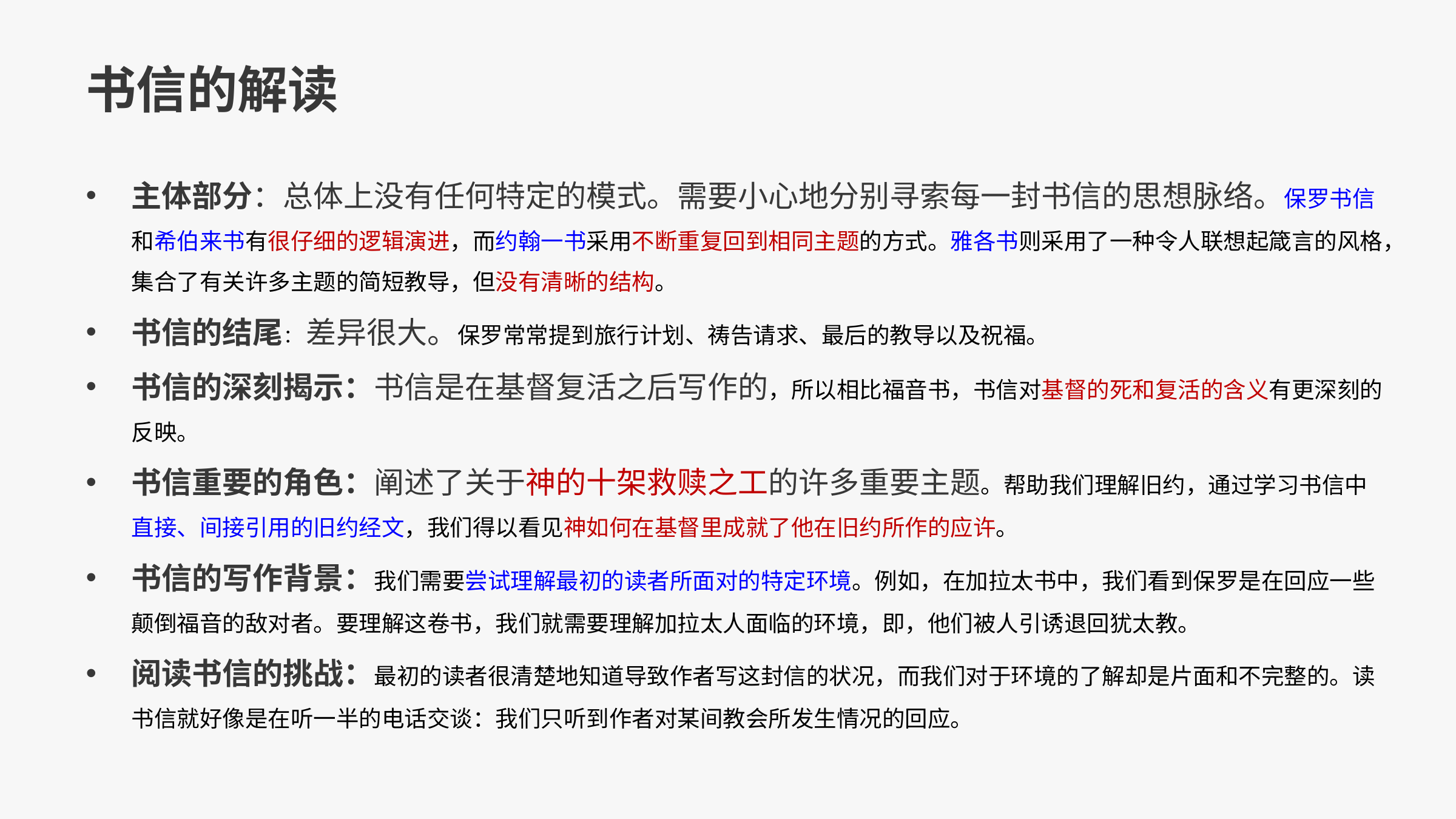

书信的解读
主体部分：总体上没有任何特定的模式。需要小心地分别寻索每一封书信的思想脉络。保罗书信和希伯来书有很仔细的逻辑演进，而约翰一书采用不断重复回到相同主题的方式。雅各书则采用了一种令人联想起箴言的风格，集合了有关许多主题的简短教导，但没有清晰的结构。
书信的结尾：差异很大。保罗常常提到旅行计划、祷告请求、最后的教导以及祝福。
书信的深刻揭示：书信是在基督复活之后写作的，所以相比福音书，书信对基督的死和复活的含义有更深刻的反映。
书信重要的角色：阐述了关于神的十架救赎之工的许多重要主题。帮助我们理解旧约，通过学习书信中直接、间接引用的旧约经文，我们得以看见神如何在基督里成就了他在旧约所作的应许。
书信的写作背景：我们需要尝试理解最初的读者所面对的特定环境。例如，在加拉太书中，我们看到保罗是在回应一些颠倒福音的敌对者。要理解这卷书，我们就需要理解加拉太人面临的环境，即，他们被人引诱退回犹太教。
阅读书信的挑战：最初的读者很清楚地知道导致作者写这封信的状况，而我们对于环境的了解却是片面和不完整的。读书信就好像是在听一半的电话交谈：我们只听到作者对某间教会所发生情况的回应。